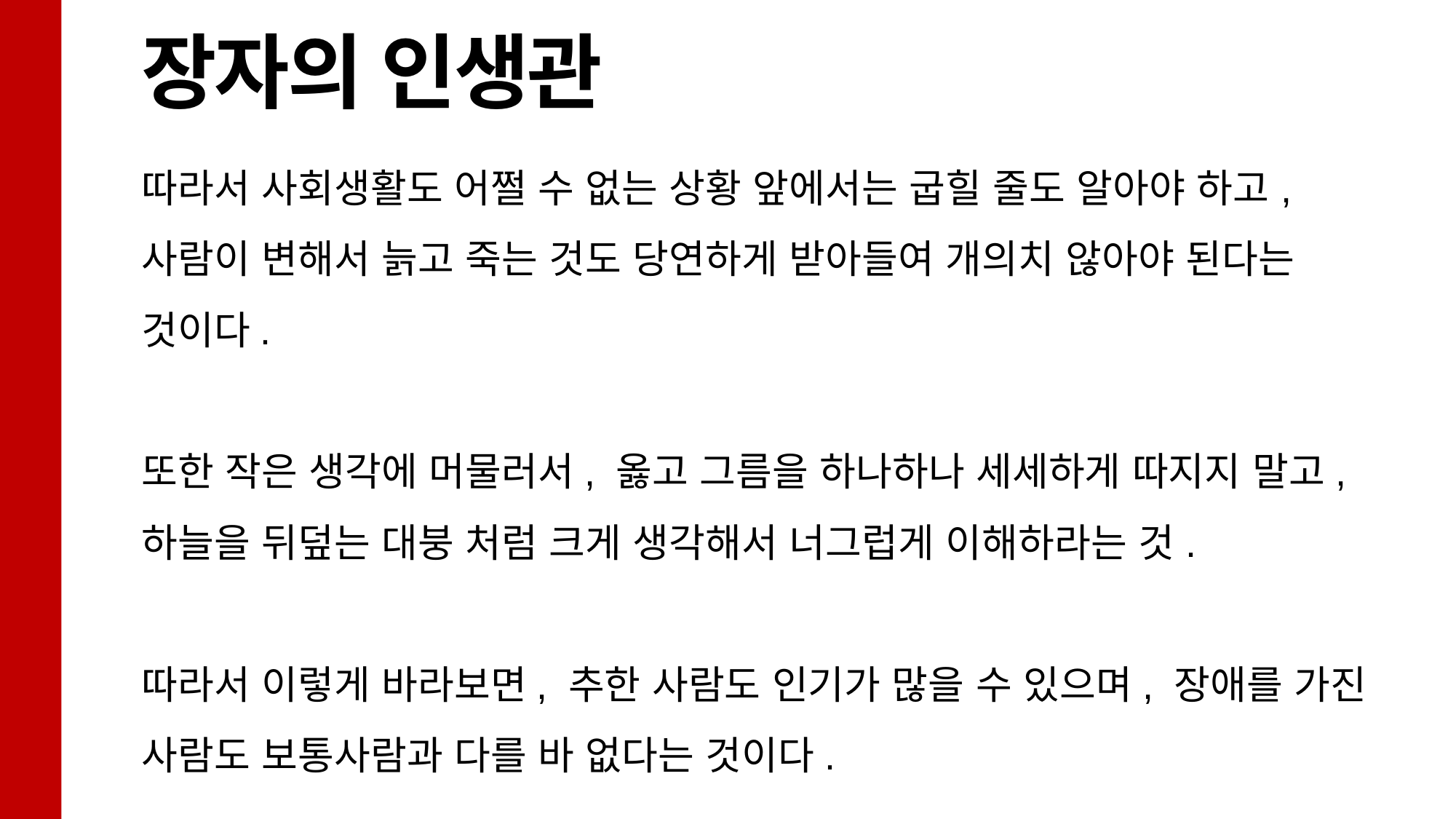

장자의 인생관
따라서 사회생활도 어쩔 수 없는 상황 앞에서는 굽힐 줄도 알아야 하고, 사람이 변해서 늙고 죽는 것도 당연하게 받아들여 개의치 않아야 된다는 것이다.

또한 작은 생각에 머물러서, 옳고 그름을 하나하나 세세하게 따지지 말고,
하늘을 뒤덮는 대붕 처럼 크게 생각해서 너그럽게 이해하라는 것.

따라서 이렇게 바라보면, 추한 사람도 인기가 많을 수 있으며, 장애를 가진 사람도 보통사람과 다를 바 없다는 것이다.